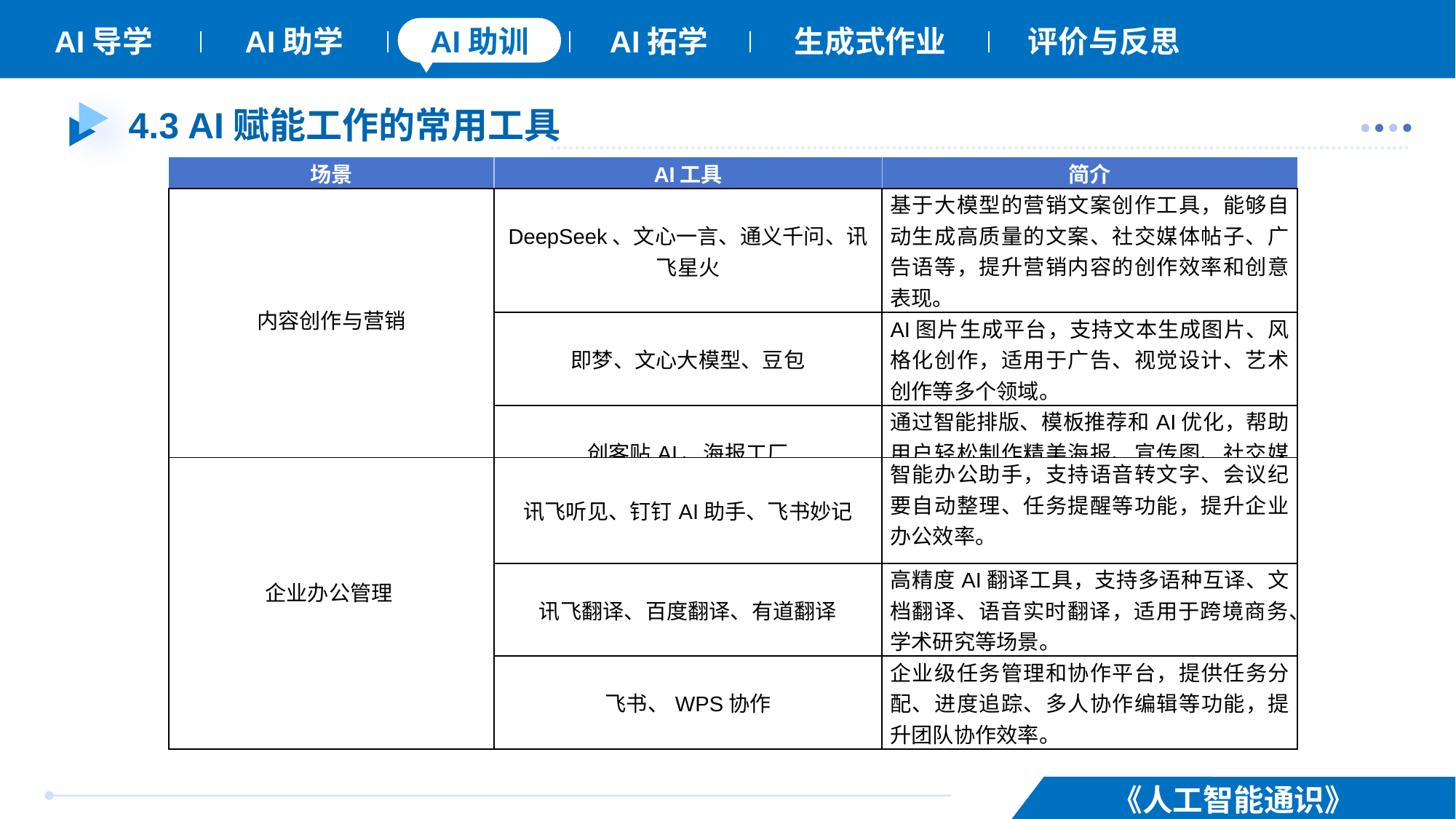

# 4.3 AI赋能工作的常用工具
| 场景 | AI工具 | 简介 |
| --- | --- | --- |
| 内容创作与营销 | DeepSeek、文心一言、通义千问、讯飞星火 | 基于大模型的营销文案创作工具，能够自动生成高质量的文案、社交媒体帖子、广告语等，提升营销内容的创作效率和创意表现。 |
|  | 即梦、文心大模型、豆包 | AI图片生成平台，支持文本生成图片、风格化创作，适用于广告、视觉设计、艺术创作等多个领域。 |
|  | 创客贴AI、海报工厂 | 通过智能排版、模板推荐和AI优化，帮助用户轻松制作精美海报、宣传图、社交媒体素材等，提高设计效率。 |
| 企业办公管理 | 讯飞听见、钉钉AI助手、飞书妙记 | 智能办公助手，支持语音转文字、会议纪要自动整理、任务提醒等功能，提升企业办公效率。 |
| --- | --- | --- |
|  | 讯飞翻译、百度翻译、有道翻译 | 高精度AI翻译工具，支持多语种互译、文档翻译、语音实时翻译，适用于跨境商务、学术研究等场景。 |
|  | 飞书、WPS协作 | 企业级任务管理和协作平台，提供任务分配、进度追踪、多人协作编辑等功能，提升团队协作效率。 |